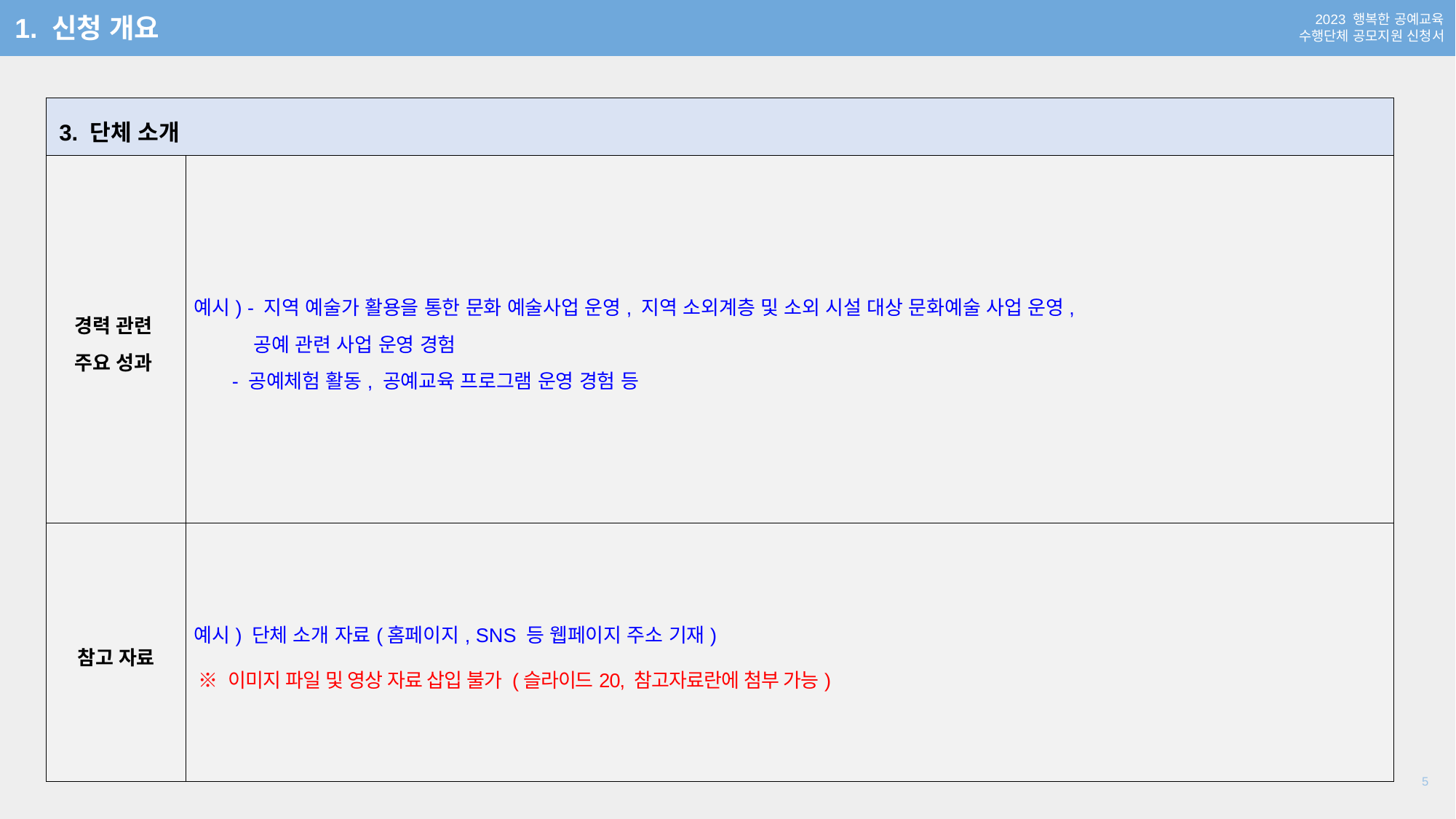

1. 신청 개요
| 3. 단체 소개 |  |
| --- | --- |
| 경력 관련 주요 성과 | 예시) - 지역 예술가 활용을 통한 문화 예술사업 운영, 지역 소외계층 및 소외 시설 대상 문화예술 사업 운영, 공예 관련 사업 운영 경험 - 공예체험 활동, 공예교육 프로그램 운영 경험 등 |
| 참고 자료 | 예시) 단체 소개 자료(홈페이지, SNS 등 웹페이지 주소 기재) ※ 이미지 파일 및 영상 자료 삽입 불가 (슬라이드20, 참고자료란에 첨부 가능) |
5